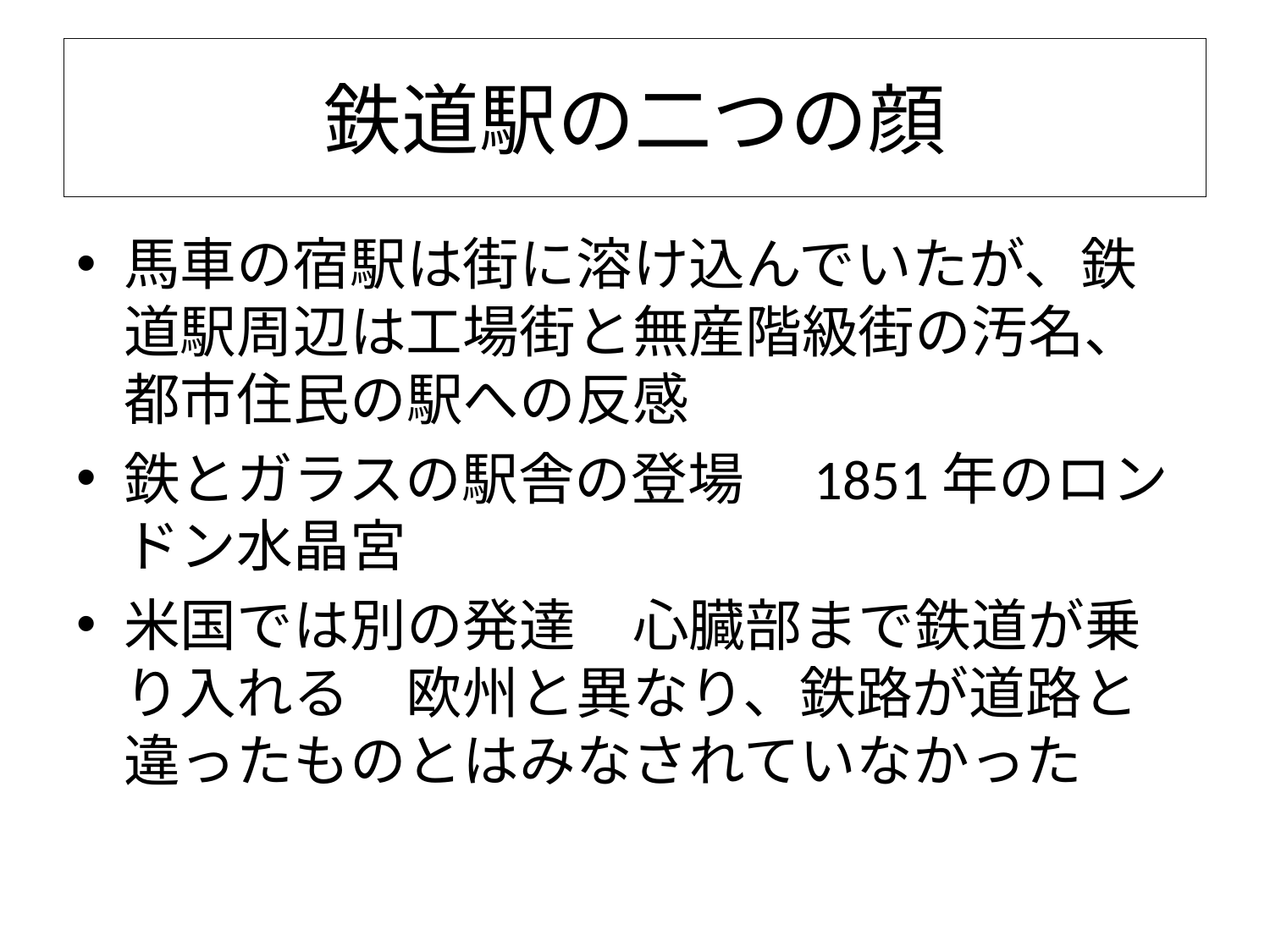

# 鉄道駅の二つの顔
馬車の宿駅は街に溶け込んでいたが、鉄道駅周辺は工場街と無産階級街の汚名、都市住民の駅への反感
鉄とガラスの駅舎の登場　1851年のロンドン水晶宮
米国では別の発達　心臓部まで鉄道が乗り入れる　欧州と異なり、鉄路が道路と違ったものとはみなされていなかった